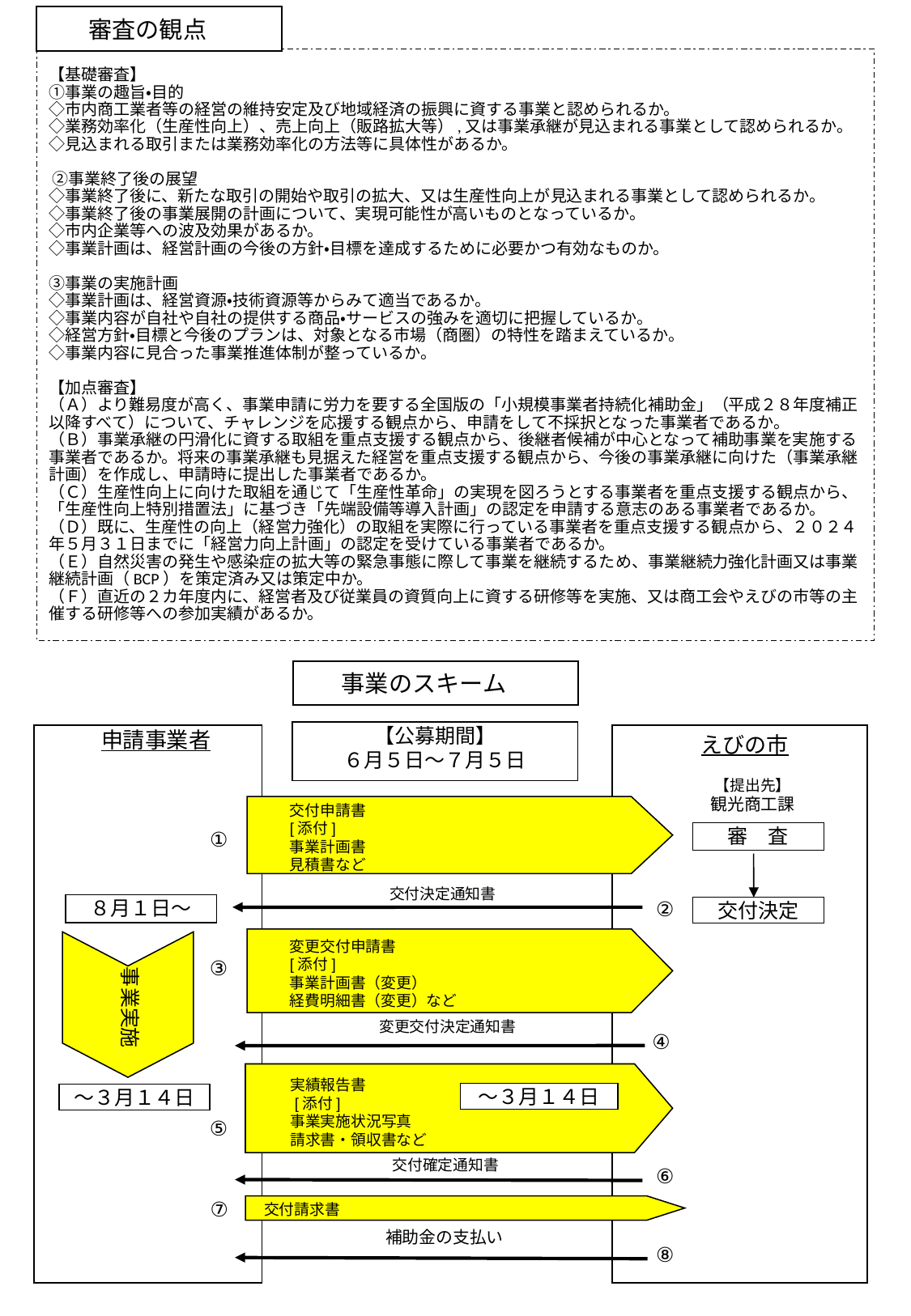

審査の観点
# 【基礎審査】 ①事業の趣旨・目的 ◇市内商工業者等の経営の維持安定及び地域経済の振興に資する事業と認められるか。 ◇業務効率化（生産性向上）、売上向上（販路拡大等）,又は事業承継が見込まれる事業として認められるか。 ◇見込まれる取引または業務効率化の方法等に具体性があるか。 ②事業終了後の展望 ◇事業終了後に、新たな取引の開始や取引の拡大、又は生産性向上が見込まれる事業として認められるか。 ◇事業終了後の事業展開の計画について、実現可能性が高いものとなっているか。 ◇市内企業等への波及効果があるか。 ◇事業計画は、経営計画の今後の方針・目標を達成するために必要かつ有効なものか。 ③事業の実施計画 ◇事業計画は、経営資源・技術資源等からみて適当であるか。 ◇事業内容が自社や自社の提供する商品・サービスの強みを適切に把握しているか。 ◇経営方針・目標と今後のプランは、対象となる市場（商圏）の特性を踏まえているか。 ◇事業内容に見合った事業推進体制が整っているか。 【加点審査】 （Ａ）より難易度が高く、事業申請に労力を要する全国版の「小規模事業者持続化補助金」（平成２８年度補正以降すべて）について、チャレンジを応援する観点から、申請をして不採択となった事業者であるか。 （Ｂ）事業承継の円滑化に資する取組を重点支援する観点から、後継者候補が中心となって補助事業を実施する事業者であるか。将来の事業承継も見据えた経営を重点支援する観点から、今後の事業承継に向けた（事業承継計画）を作成し、申請時に提出した事業者であるか。 （Ｃ）生産性向上に向けた取組を通じて「生産性革命」の実現を図ろうとする事業者を重点支援する観点から、「生産性向上特別措置法」に基づき「先端設備等導入計画」の認定を申請する意志のある事業者であるか。 （Ｄ）既に、生産性の向上（経営力強化）の取組を実際に行っている事業者を重点支援する観点から、２０２４年５月３１日までに「経営力向上計画」の認定を受けている事業者であるか。 （Ｅ）自然災害の発生や感染症の拡大等の緊急事態に際して事業を継続するため、事業継続力強化計画又は事業継続計画（BCP）を策定済み又は策定中か。 （Ｆ）直近の２カ年度内に、経営者及び従業員の資質向上に資する研修等を実施、又は商工会やえびの市等の主催する研修等への参加実績があるか。
事業のスキーム
【公募期間】
６月５日～７月５日

申請事業者

えびの市
【提出先】
観光商工課

交付申請書
[添付]
事業計画書
見積書など
審　査
①

交付決定通知書
８月１日～
②
交付決定

変更交付申請書
[添付]
事業計画書（変更）
経費明細書（変更）など
③
事業実施

変更交付決定通知書
④

実績報告書
 [添付]
事業実施状況写真
請求書・領収書など
～３月１４日
～３月１４日
確定通知書
⑤
⑥

⑦

交付請求書
補助金の支払い
⑧

交付確定通知書